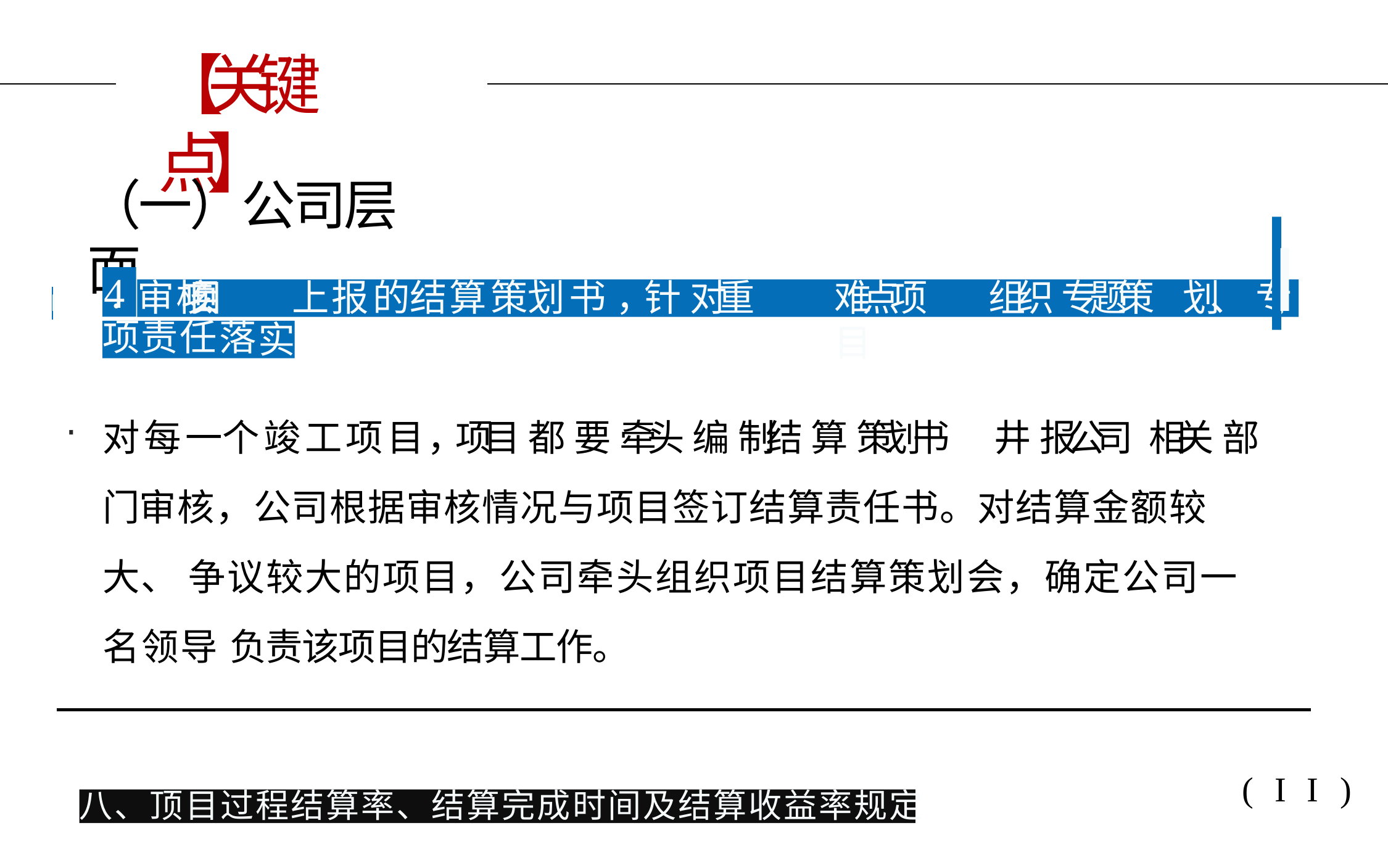

# 【关键点】

（一）公司层面
I
4.
审	核项目	上	报的结算策划书，针 对重点、
难点项目
组织  专题策	划 、 专

I

实
项责任落
对每一个竣工项目，项目  都 要 牵头  编 制结  算 策划书	井 报公司	相关 部门 审核，公司根据审核情况与项目签订结算责任书。对结算金额较大、 争议较大的项目，公司牵头组织项目结算策划会，确定公司一名领导 负责该项目的结算工作。

(II)
八、顶目过程结算率、结算完成时间及结算收益率规定